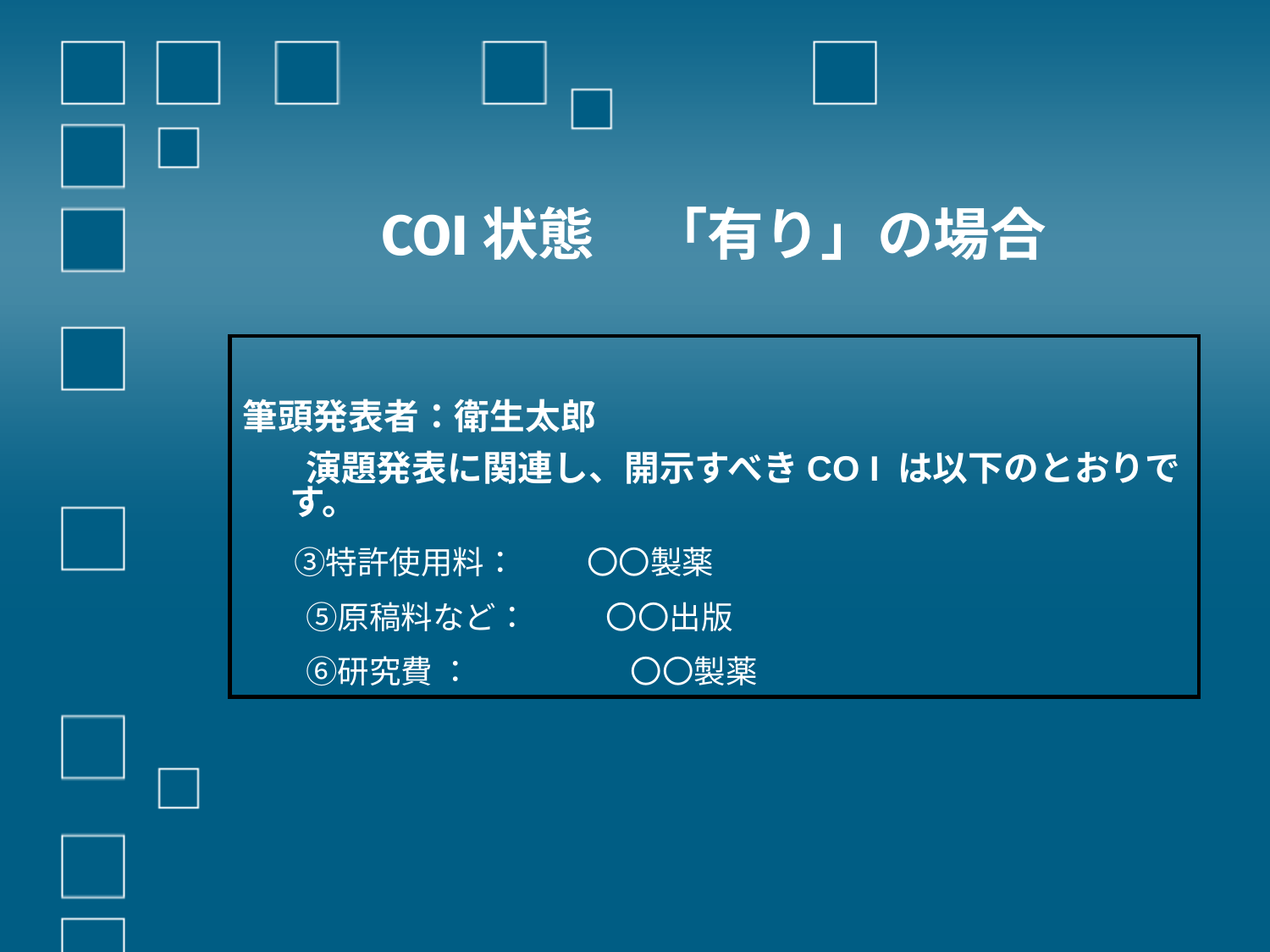

# COI状態　「有り」の場合

筆頭発表者：衛生太郎
　　演題発表に関連し、開示すべきCO I は以下のとおりです。
　  ③特許使用料：　　 〇〇製薬
　　⑤原稿料など：　　  〇〇出版
　　⑥研究費 ：　　　　　〇〇製薬